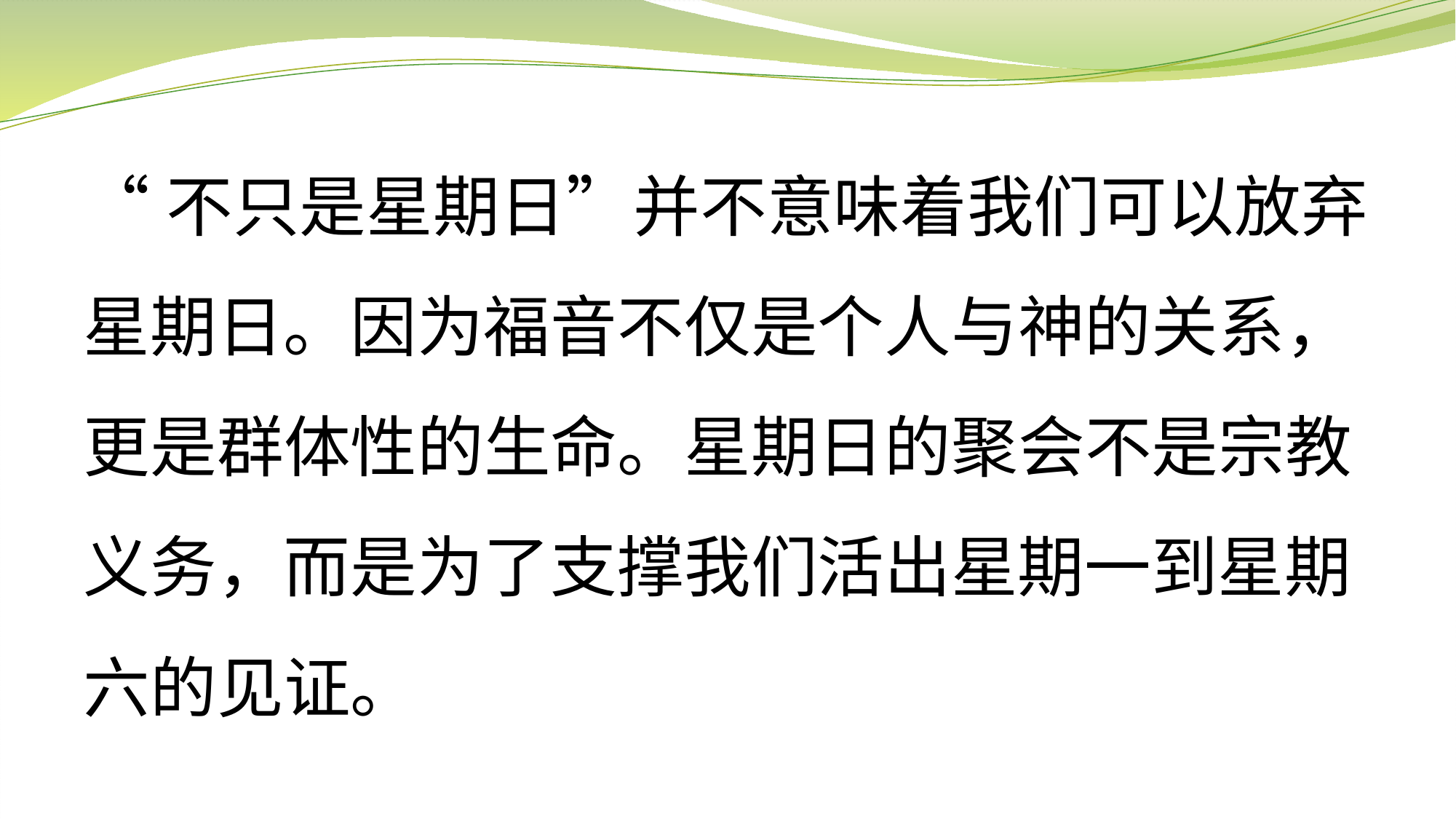

“不只是星期日”并不意味着我们可以放弃星期日。因为福音不仅是个人与神的关系，更是群体性的生命。星期日的聚会不是宗教义务，而是为了支撑我们活出星期一到星期六的见证。